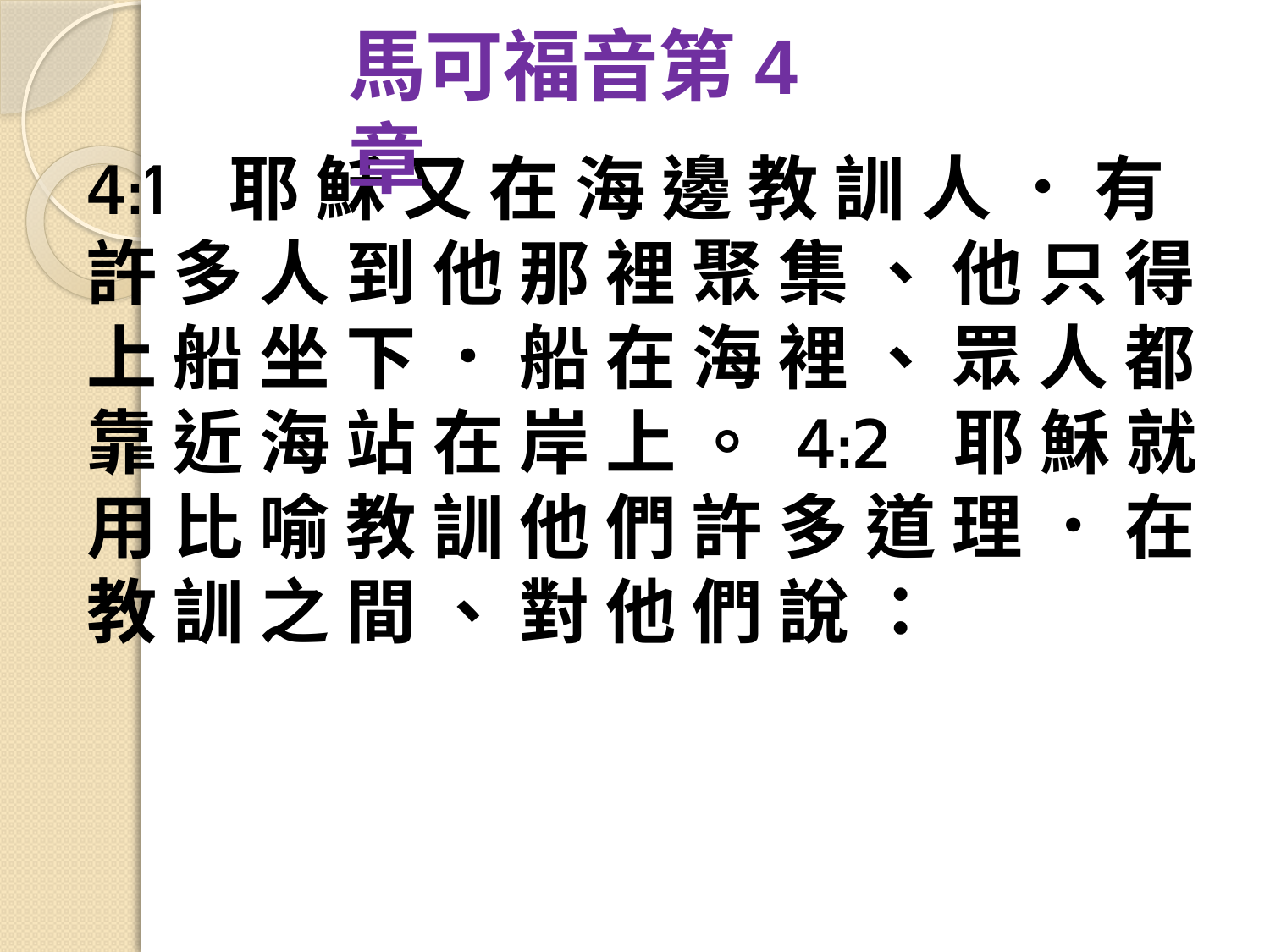

馬可福音第4章
4:1  耶 穌 又 在 海 邊 教 訓 人 ． 有 許 多 人 到 他 那 裡 聚 集 、 他 只 得 上 船 坐 下 ． 船 在 海 裡 、 眾 人 都 靠 近 海 站 在 岸 上 。 4:2  耶 穌 就 用 比 喻 教 訓 他 們 許 多 道 理 ． 在 教 訓 之 間 、 對 他 們 說 ：